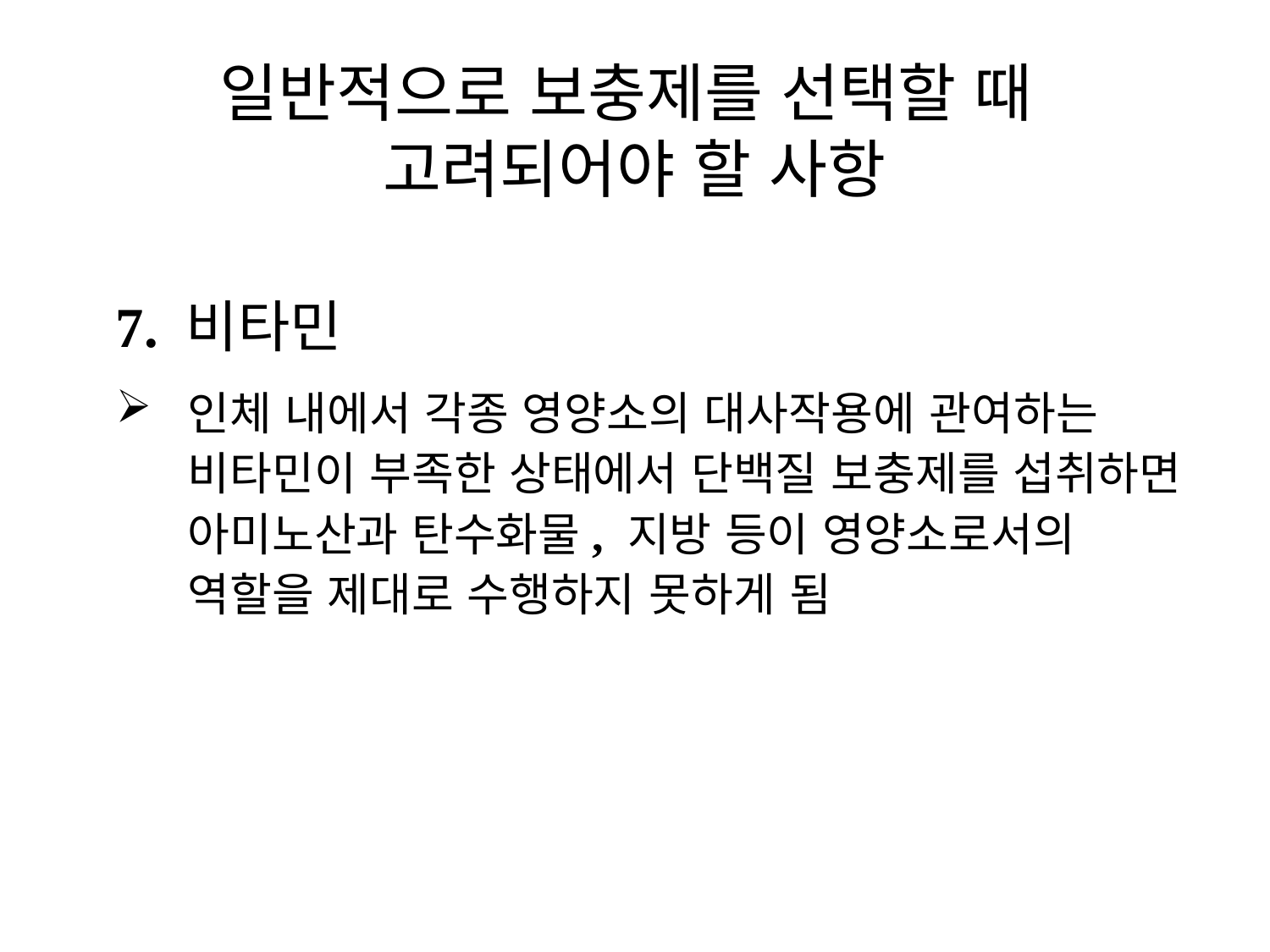

# 일반적으로 보충제를 선택할 때 고려되어야 할 사항
7. 비타민
인체 내에서 각종 영양소의 대사작용에 관여하는 비타민이 부족한 상태에서 단백질 보충제를 섭취하면 아미노산과 탄수화물, 지방 등이 영양소로서의 역할을 제대로 수행하지 못하게 됨